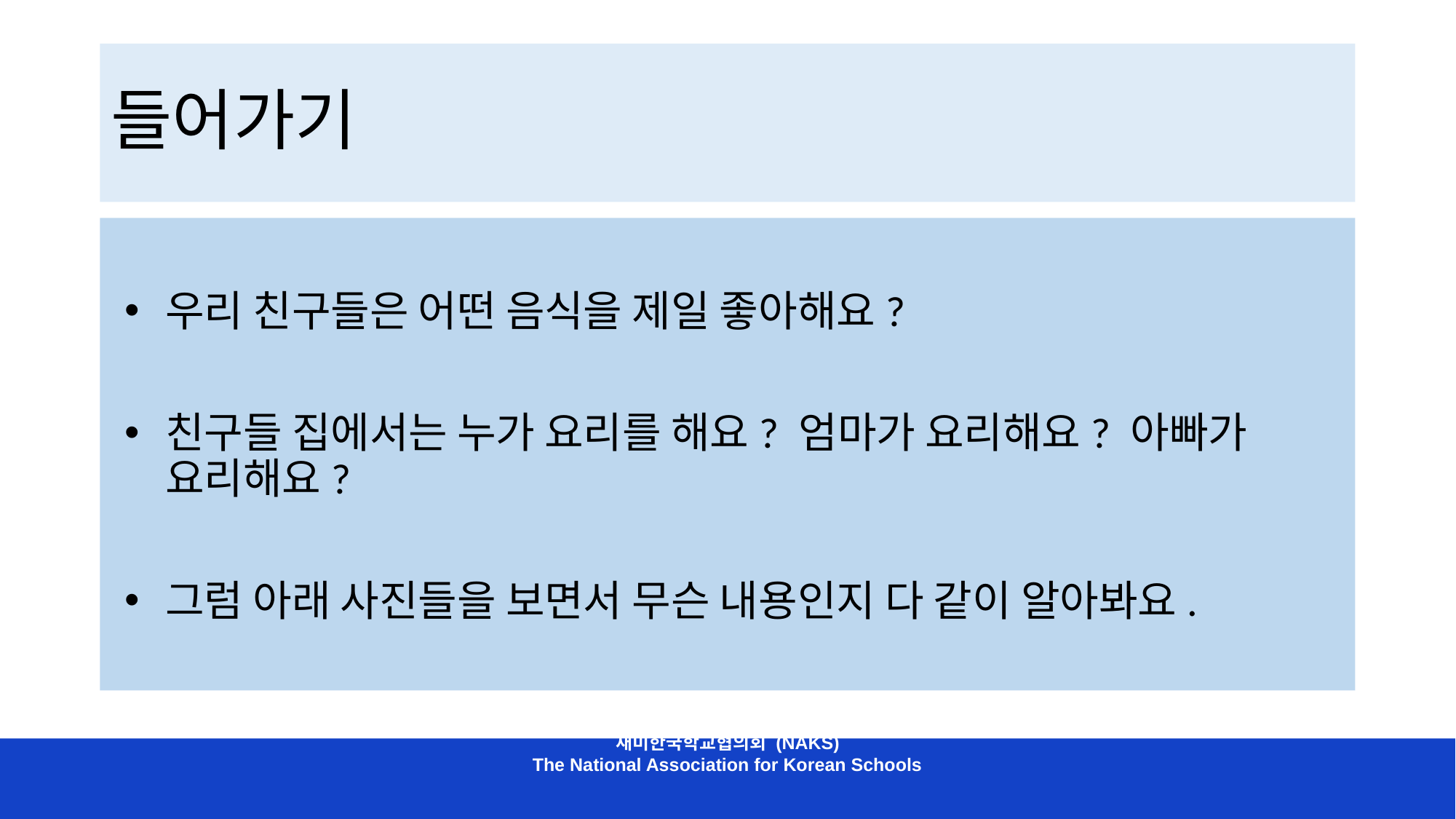

# 들어가기

우리 친구들은 어떤 음식을 제일 좋아해요?

친구들 집에서는 누가 요리를 해요? 엄마가 요리해요? 아빠가 요리해요?

그럼 아래 사진들을 보면서 무슨 내용인지 다 같이 알아봐요.

재미한국학교협의회 (NAKS)
The National Association for Korean Schools